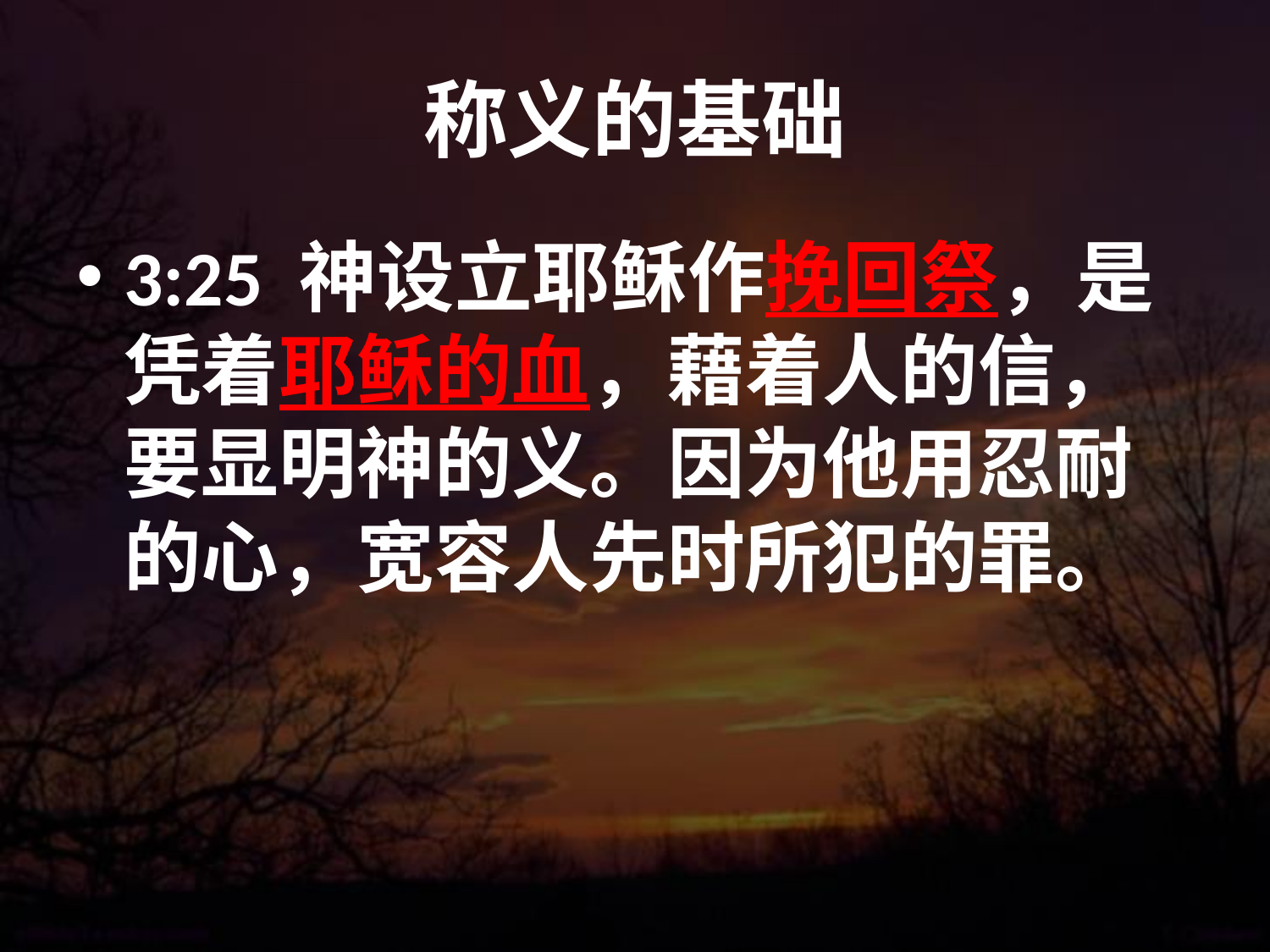

# 称义的基础
3:25 神设立耶稣作挽回祭，是凭着耶稣的血，藉着人的信，要显明神的义。因为他用忍耐的心，宽容人先时所犯的罪。